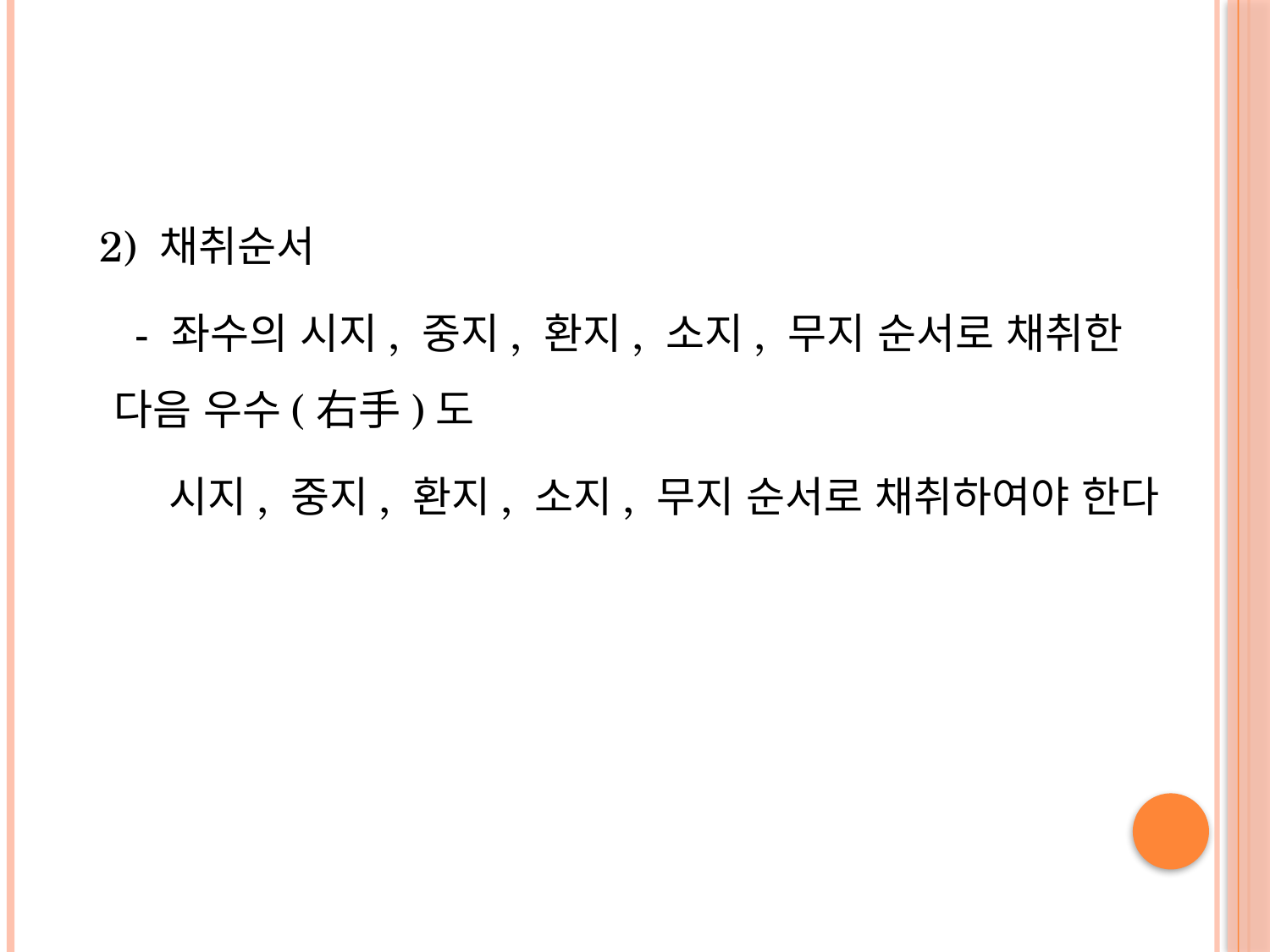

#
  2) 채취순서
     - 좌수의 시지, 중지, 환지, 소지, 무지 순서로 채취한 다음 우수(右手)도
       시지, 중지, 환지, 소지, 무지 순서로 채취하여야 한다